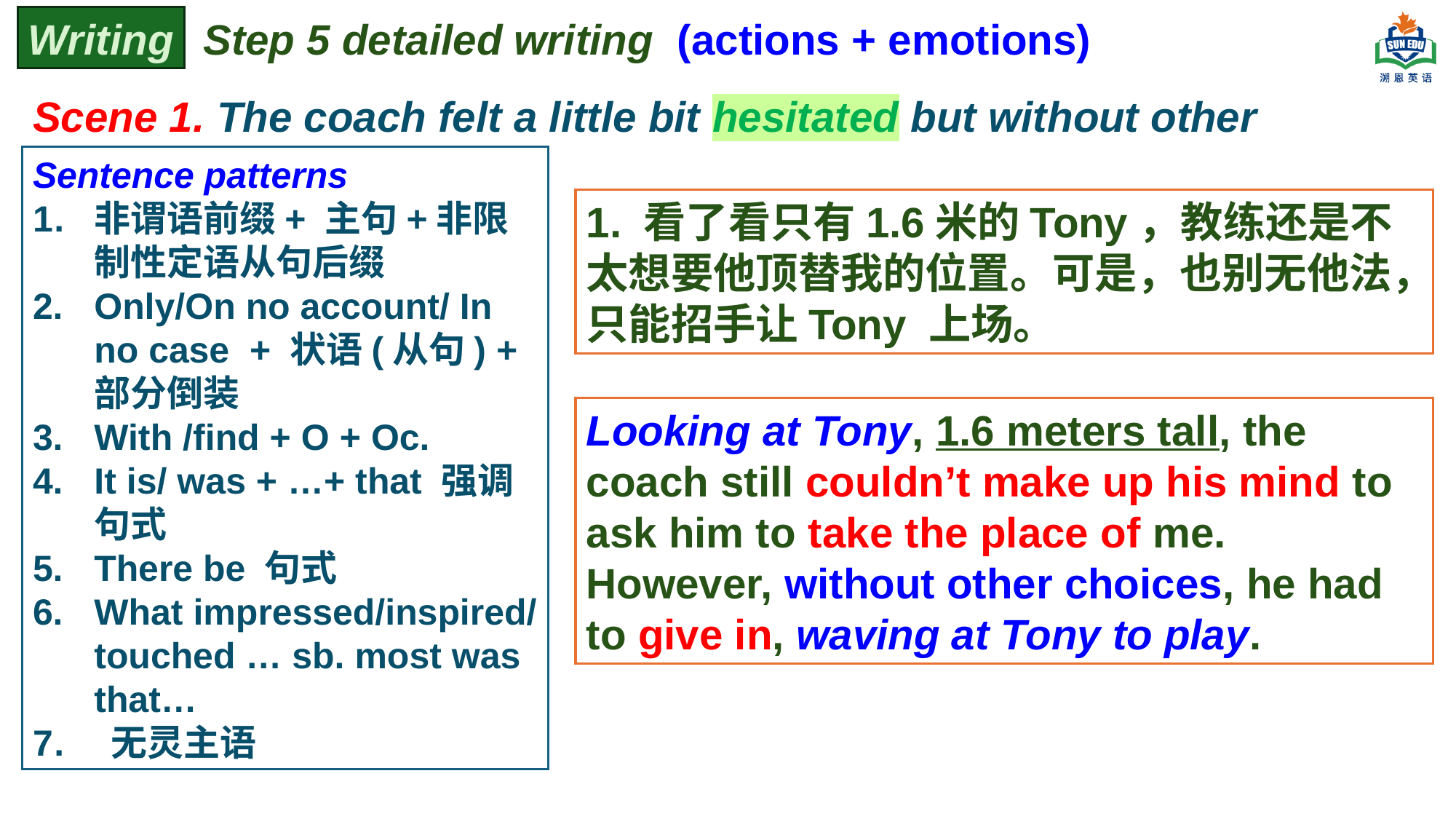

Writing
Step 5 detailed writing  (actions + emotions)
Scene 1. The coach felt a little bit hesitated but without other choice.
Sentence patterns
非谓语前缀+ 主句+非限制性定语从句后缀
Only/On no account/ In no case  + 状语(从句) + 部分倒装
With /find + O + Oc.
It is/ was + …+ that 强调句式
There be 句式
What impressed/inspired/ touched … sb. most was that…
 无灵主语
1. 看了看只有1.6米的Tony，教练还是不太想要他顶替我的位置。可是，也别无他法，只能招手让Tony 上场。
Looking at Tony, 1.6 meters tall, the coach still couldn’t make up his mind to ask him to take the place of me. However, without other choices, he had to give in, waving at Tony to play.